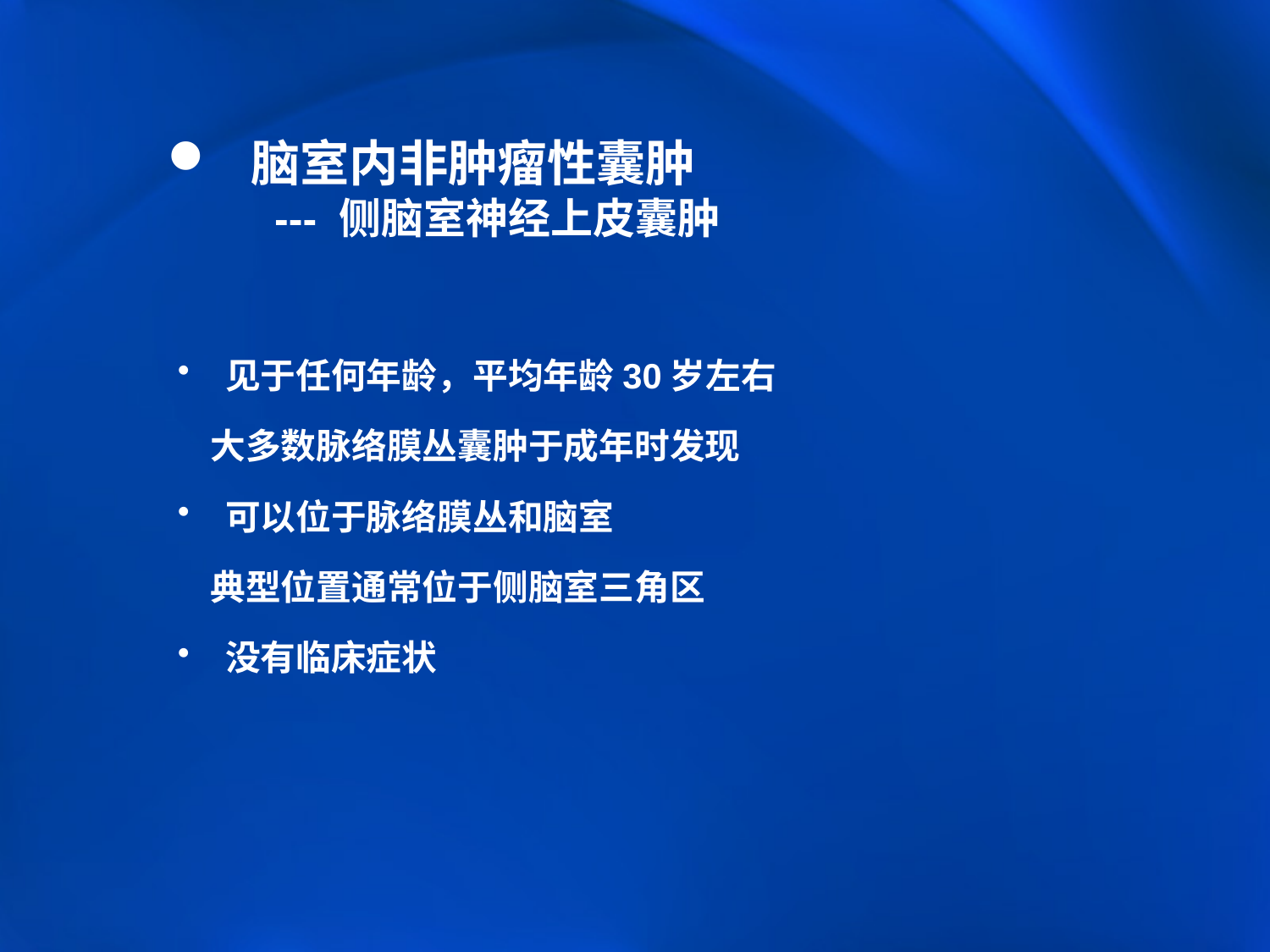

脑室内非肿瘤性囊肿
           --- 侧脑室神经上皮囊肿
见于任何年龄，平均年龄30岁左右
   大多数脉络膜丛囊肿于成年时发现
可以位于脉络膜丛和脑室
   典型位置通常位于侧脑室三角区
没有临床症状